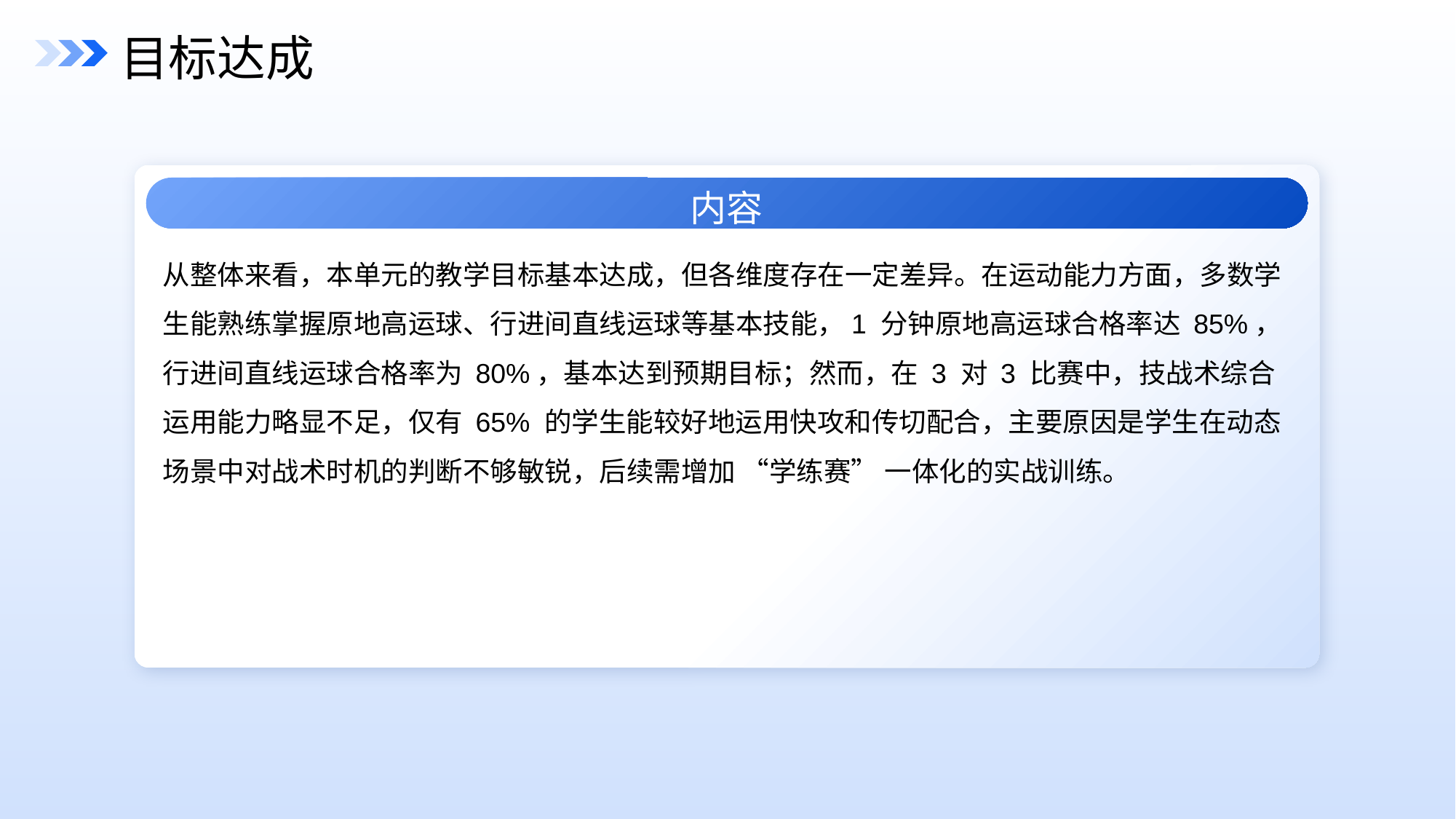

目标达成

内容
从整体来看，本单元的教学目标基本达成，但各维度存在一定差异。在运动能力方面，多数学生能熟练掌握原地高运球、行进间直线运球等基本技能，1 分钟原地高运球合格率达 85%，行进间直线运球合格率为 80%，基本达到预期目标；然而，在 3 对 3 比赛中，技战术综合运用能力略显不足，仅有 65% 的学生能较好地运用快攻和传切配合，主要原因是学生在动态场景中对战术时机的判断不够敏锐，后续需增加 “学练赛” 一体化的实战训练。